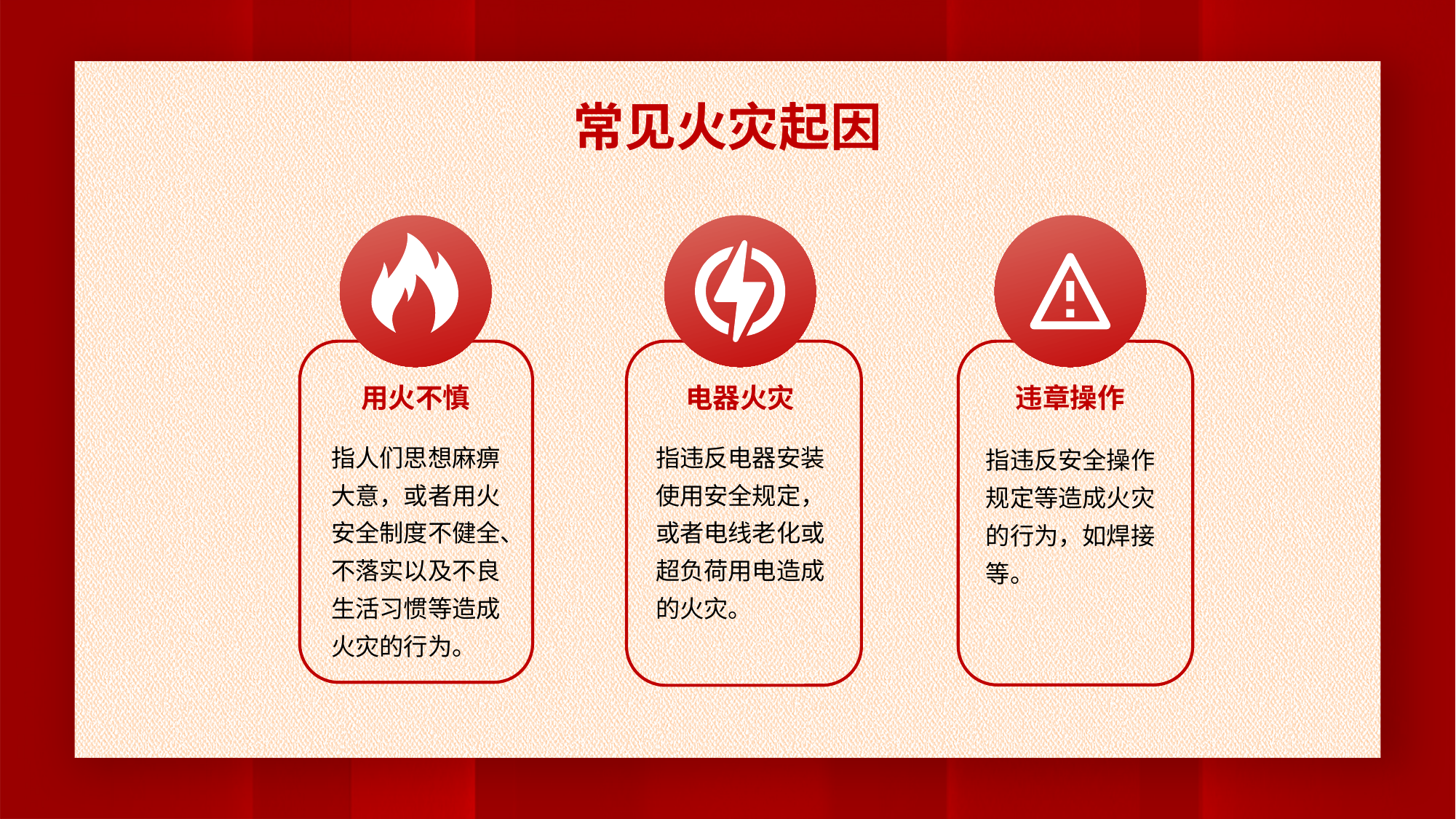

常见火灾起因

用火不慎
指人们思想麻痹大意，或者用火安全制度不健全、不落实以及不良生活习惯等造成火灾的行为。

电器火灾
指违反电器安装使用安全规定，或者电线老化或超负荷用电造成的火灾。

违章操作
指违反安全操作规定等造成火灾的行为，如焊接等。